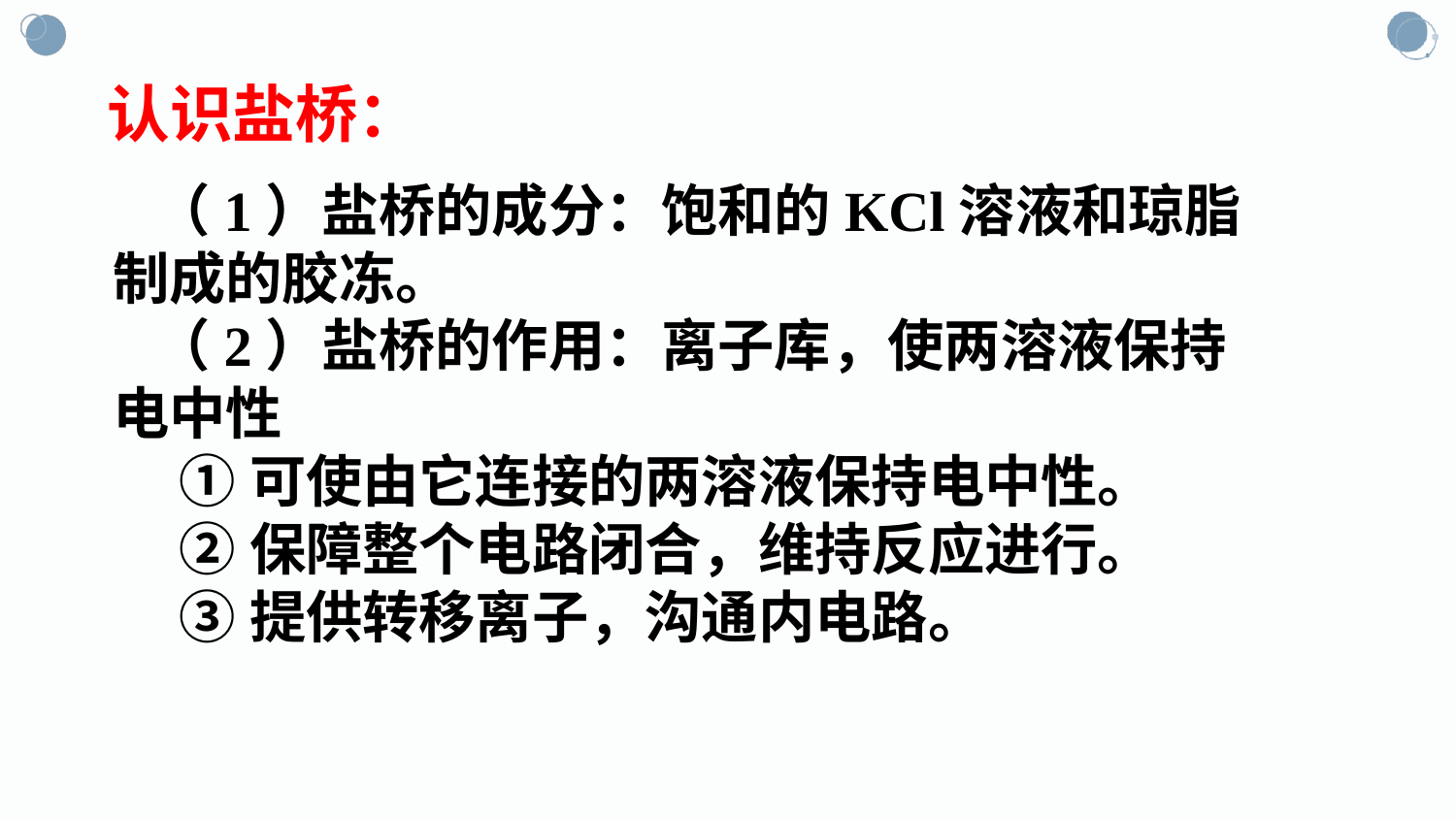

认识盐桥：
（1）盐桥的成分：饱和的KCl溶液和琼脂制成的胶冻。
（2）盐桥的作用：离子库，使两溶液保持电中性
  ①可使由它连接的两溶液保持电中性。
  ②保障整个电路闭合，维持反应进行。
  ③提供转移离子，沟通内电路。